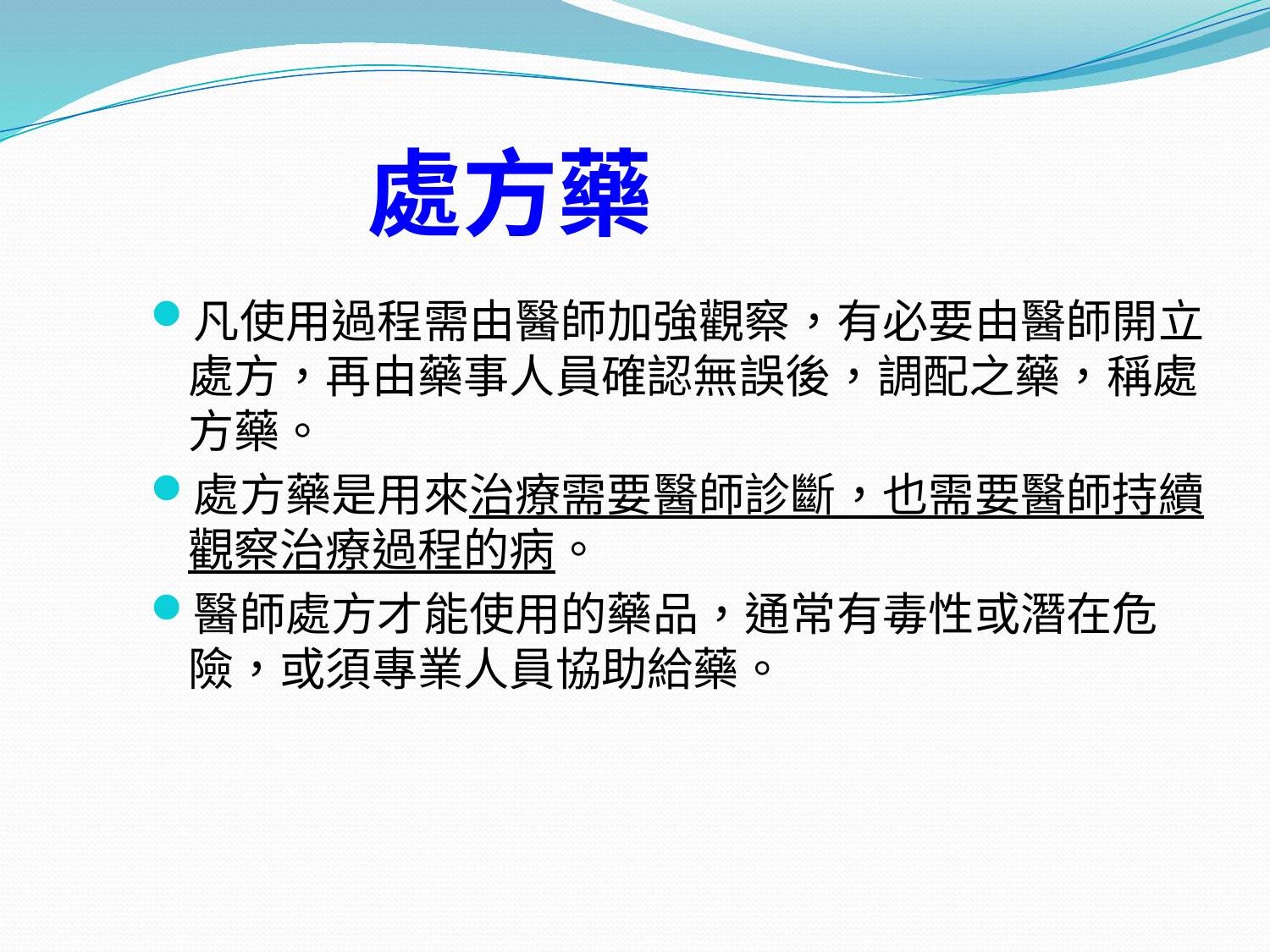

# 處方藥
凡使用過程需由醫師加強觀察，有必要由醫師開立處方，再由藥事人員確認無誤後，調配之藥，稱處方藥。
處方藥是用來治療需要醫師診斷，也需要醫師持續觀察治療過程的病。
醫師處方才能使用的藥品，通常有毒性或潛在危險，或須專業人員協助給藥。